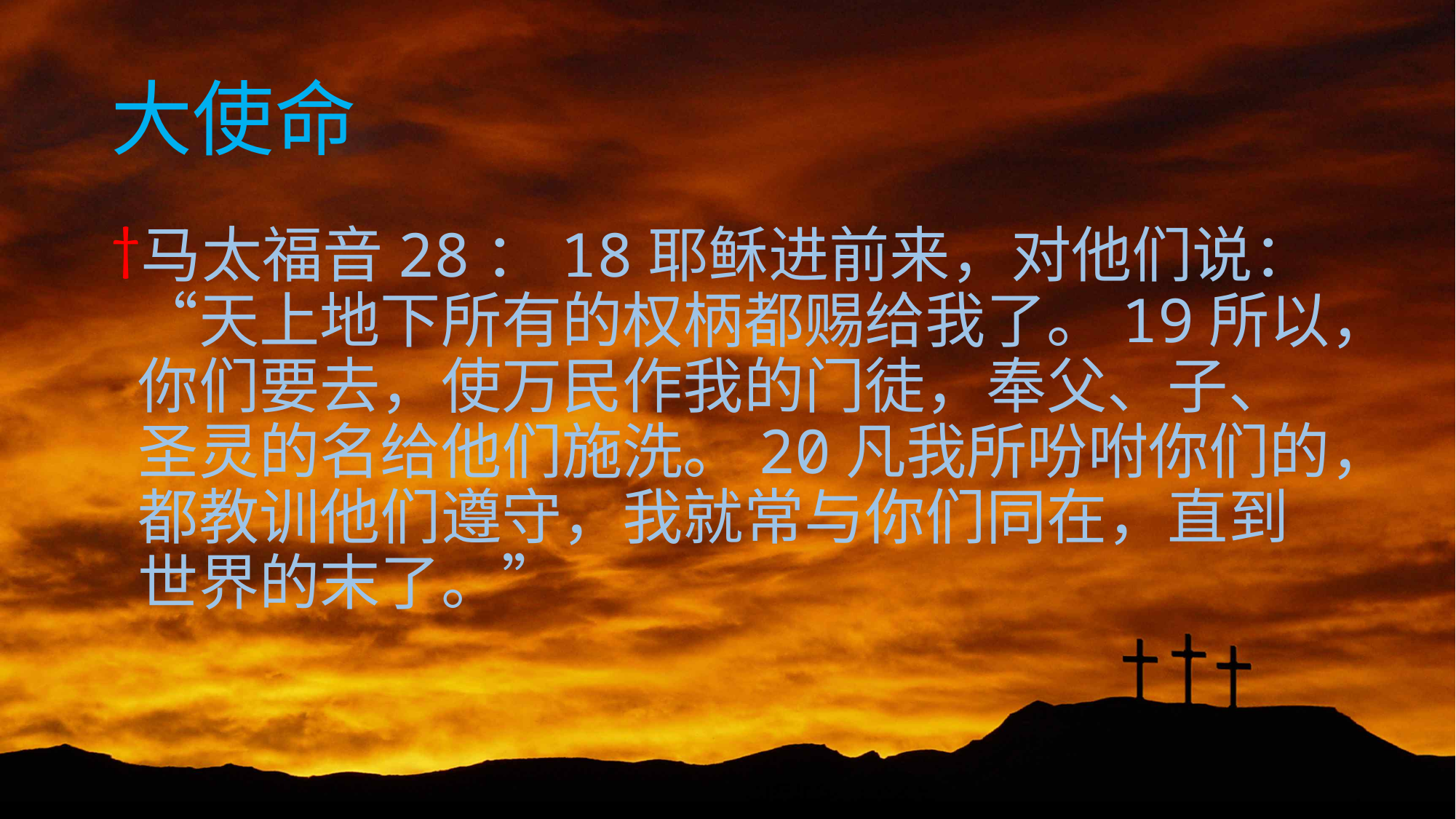

# 大使命
马太福音28：18耶稣进前来，对他们说：“天上地下所有的权柄都赐给我了。19所以，你们要去，使万民作我的门徒，奉父、子、圣灵的名给他们施洗。20凡我所吩咐你们的，都教训他们遵守，我就常与你们同在，直到世界的末了。”